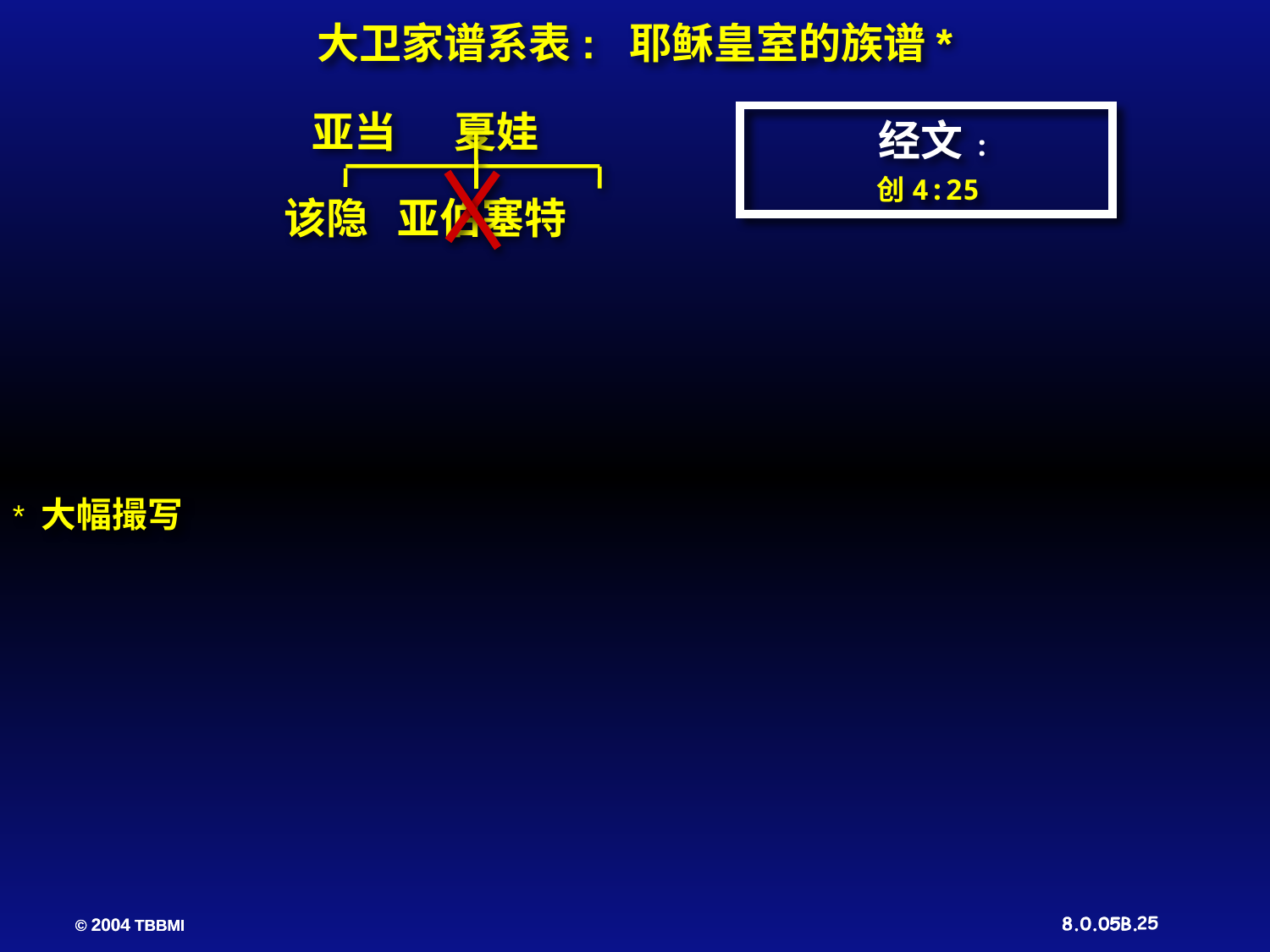

大卫家谱系表:  耶稣皇室的族谱*
亚当      夏娃

经文:

创4:25

该隐   亚伯塞特

* 大幅撮写

25